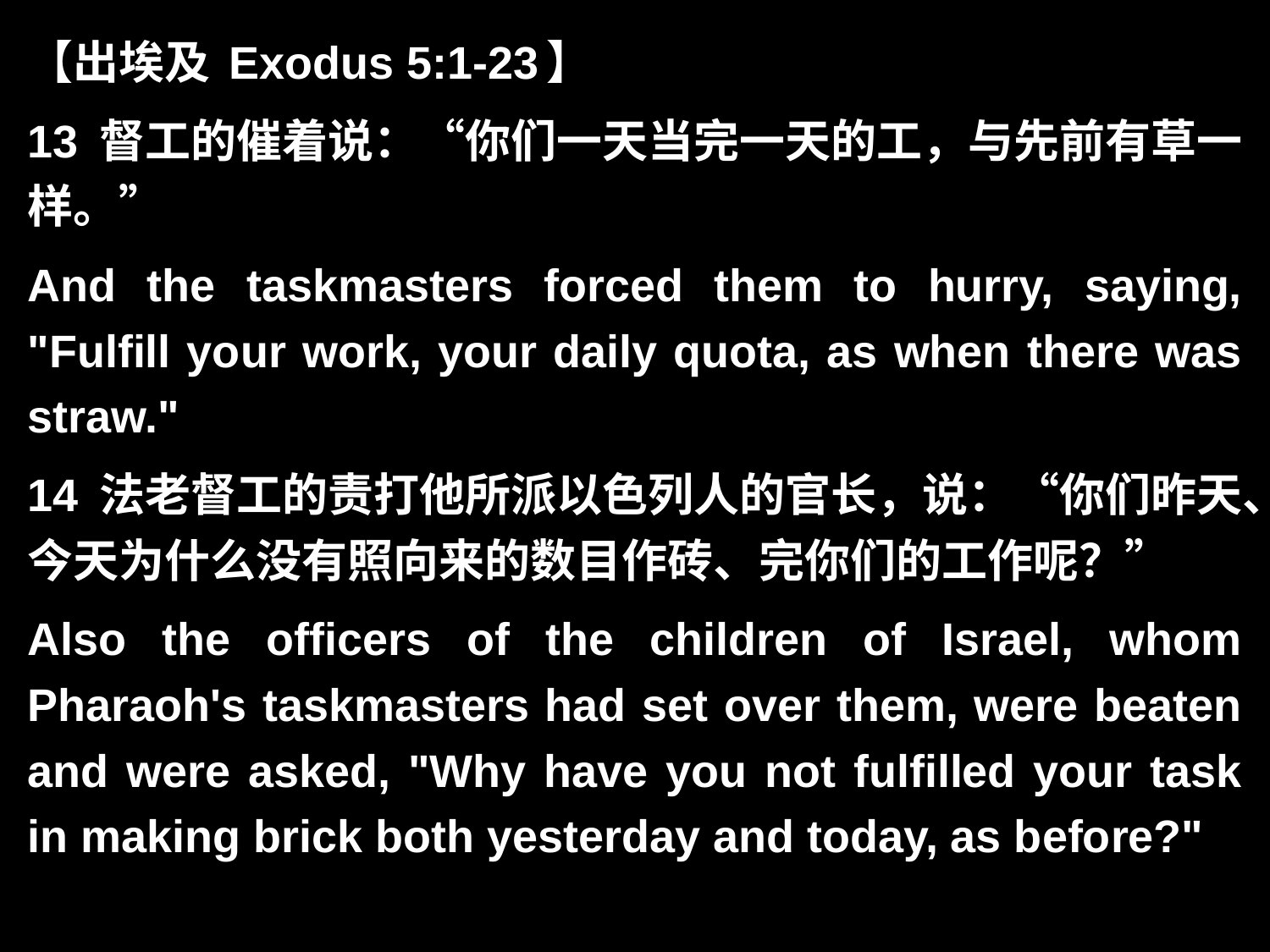

【出埃及 Exodus 5:1-23】
13 督工的催着说：“你们一天当完一天的工，与先前有草一样。”
And the taskmasters forced them to hurry, saying, "Fulfill your work, your daily quota, as when there was straw."
14 法老督工的责打他所派以色列人的官长，说：“你们昨天、今天为什么没有照向来的数目作砖、完你们的工作呢？”
Also the officers of the children of Israel, whom Pharaoh's taskmasters had set over them, were beaten and were asked, "Why have you not fulfilled your task in making brick both yesterday and today, as before?"